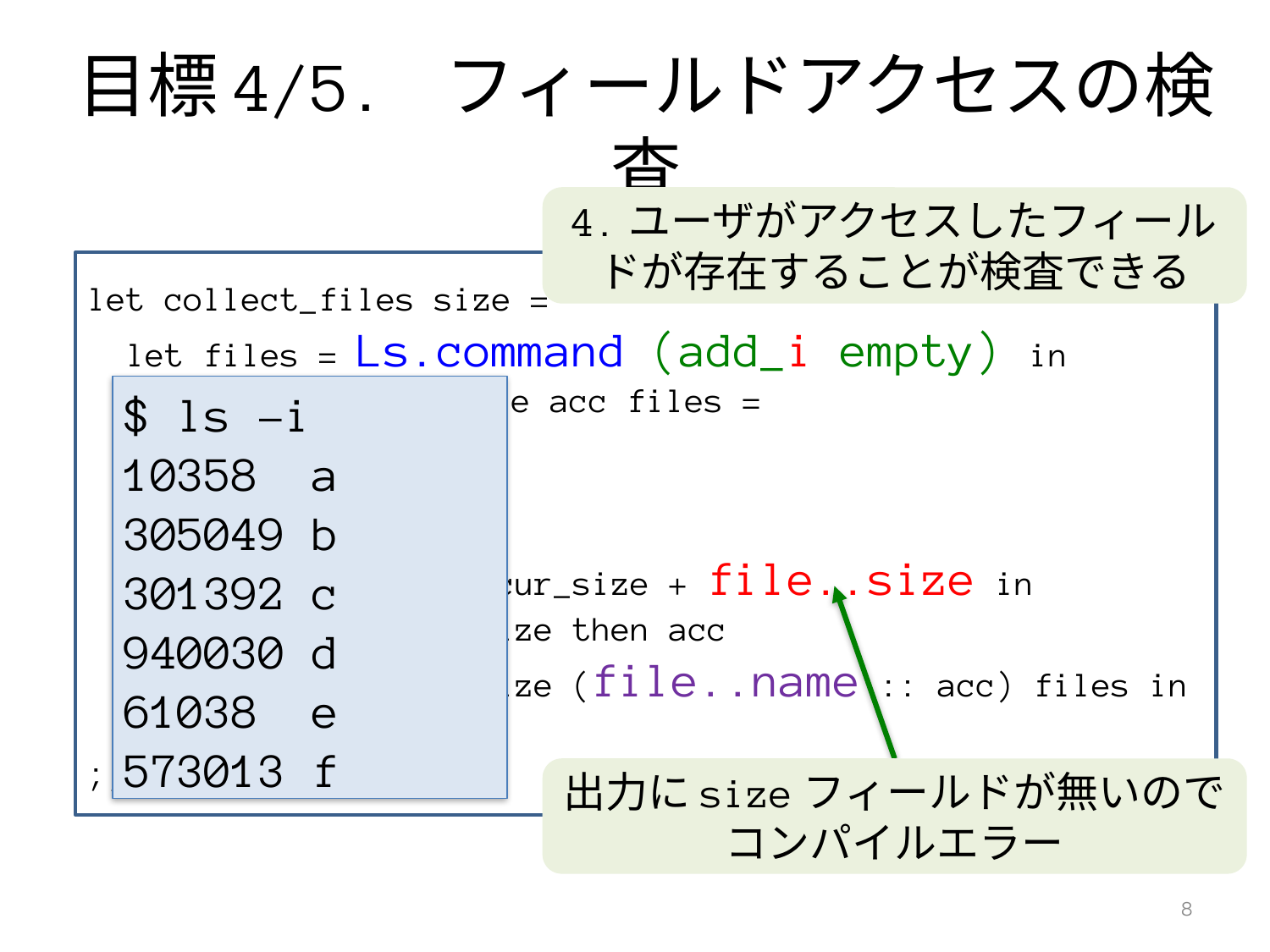

# 目標4/5. フィールドアクセスの検査
4.ユーザがアクセスしたフィールドが存在することが検査できる
let collect_files size =
  let files = Ls.command (add_i empty) in
  let rec iter cur_size acc files =
  match files with
    | [] -> acc
    | file :: files ->
    　　let cur_size = cur_size + file..size in
    　　if cur_size > size then acc
    　　else iter cur_size (file..name :: acc) files in
  iter 0 [] files
;;
$ ls –i
10358  a
305049 b
301392 c
940030 d
61038  e
573013 f

出力にsizeフィールドが無いので
コンパイルエラー
8